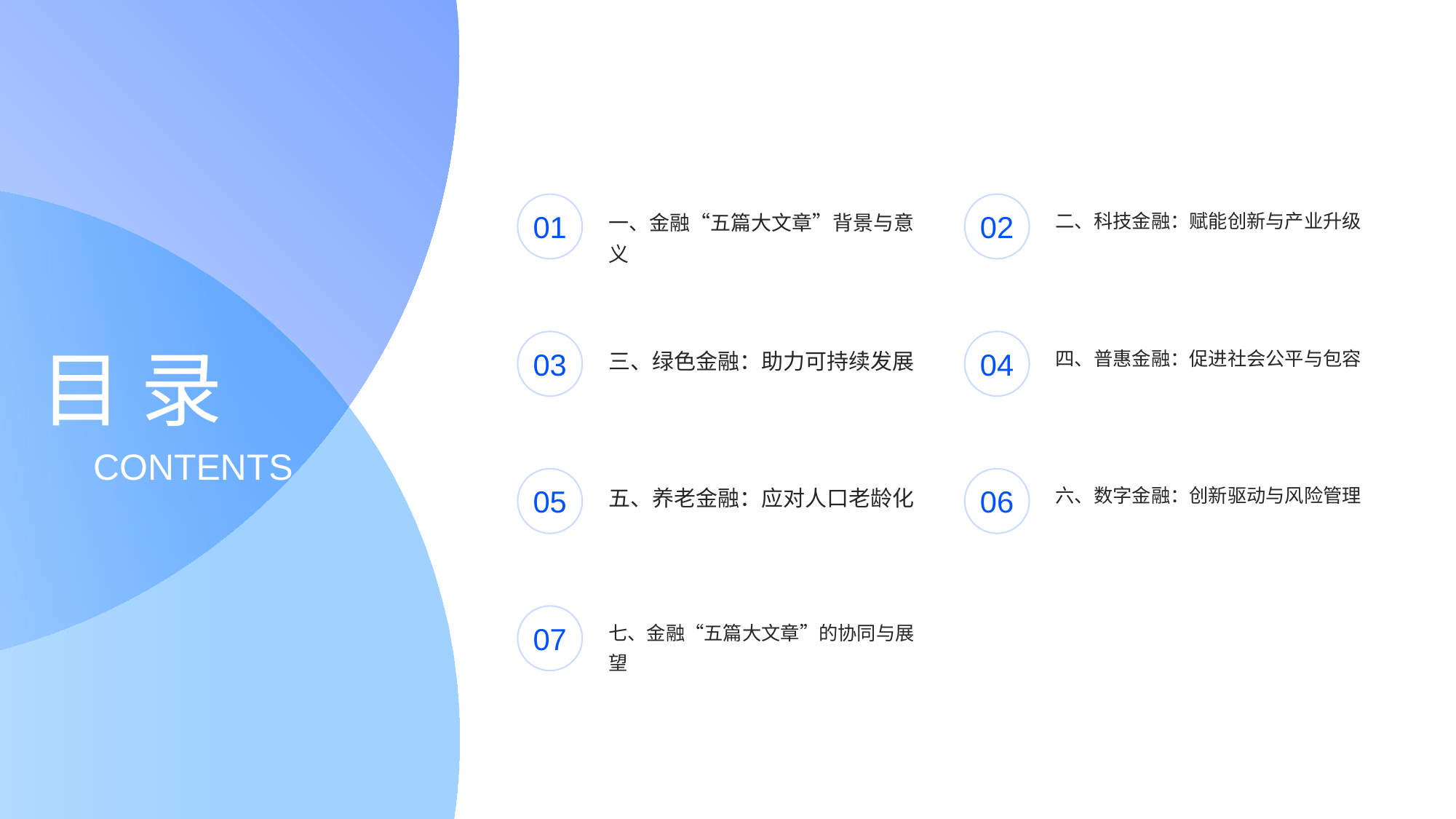

01
02
一、金融“五篇大文章”背景与意义
二、科技金融：赋能创新与产业升级

目 录

03
04
三、绿色金融：助力可持续发展
四、普惠金融：促进社会公平与包容
CONTENTS

05
06
五、养老金融：应对人口老龄化
六、数字金融：创新驱动与风险管理

07
七、金融“五篇大文章”的协同与展望